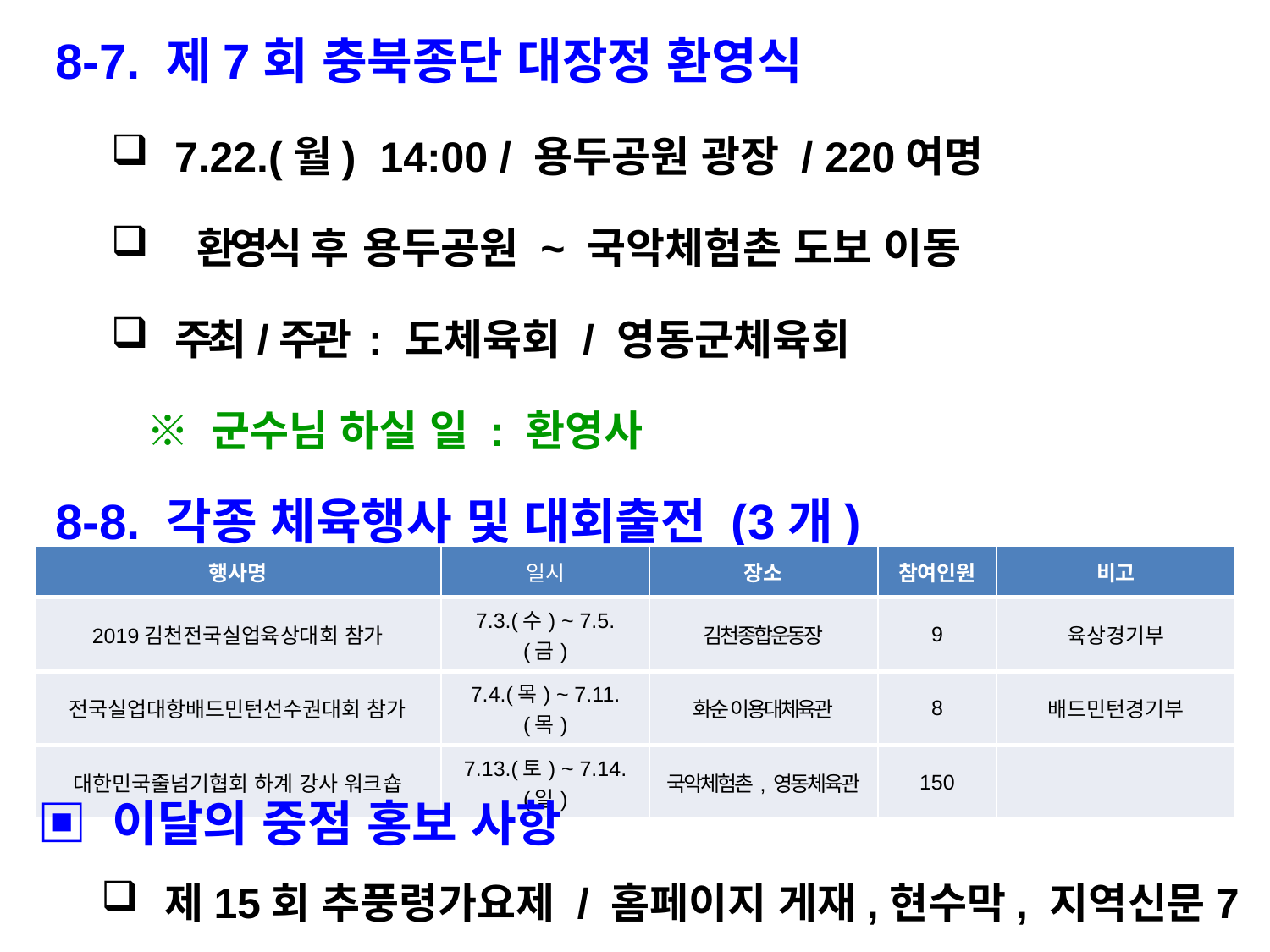

8-7. 제7회 충북종단 대장정 환영식
7.22.(월)  14:00 / 용두공원 광장 / 220여명
 환영식  후  용두공원 ~ 국악체험촌 도보 이동
주최/주관 : 도체육회 / 영동군체육회
   ※ 군수님 하실 일 : 환영사

8-8. 각종 체육행사 및 대회출전 (3개)

| 행사명 | 일시 | 장소 | 참여인원 | 비고 |
| --- | --- | --- | --- | --- |
| 2019김천전국실업육상대회 참가 | 7.3.(수) ~ 7.5.(금) | 김천종합운동장 | 9 | 육상경기부 |
| 전국실업대항배드민턴선수권대회 참가 | 7.4.(목) ~ 7.11.(목) | 화순 이용대체육관 | 8 | 배드민턴경기부 |
| 대한민국줄넘기협회 하계 강사 워크숍 | 7.13.(토) ~ 7.14.(일) | 국악체험촌, 영동체육관 | 150 |  |
▣ 이달의 중점 홍보 사항
제15회 추풍령가요제 / 홈페이지 게재,현수막, 지역신문7